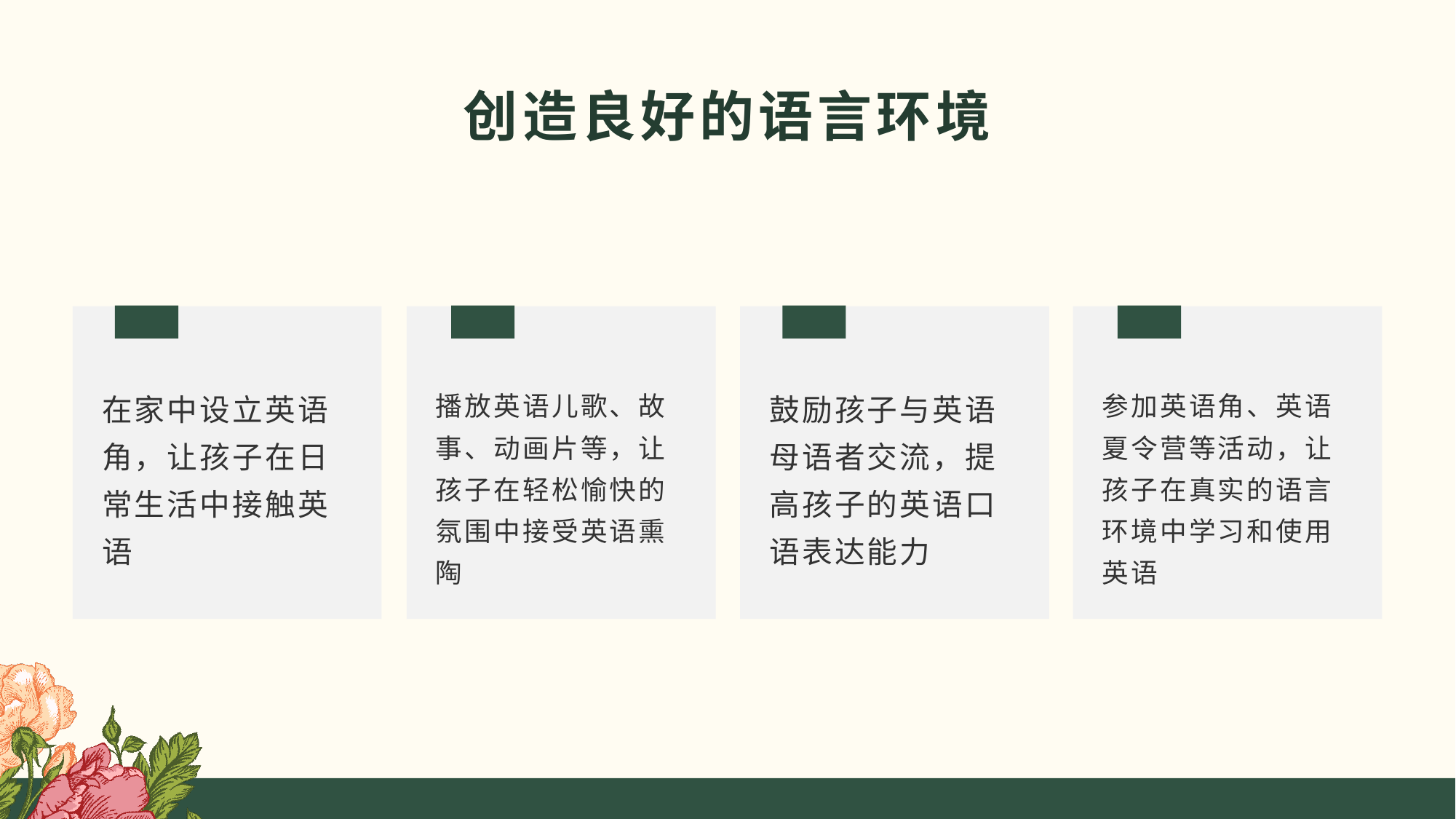

创造良好的语言环境

在家中设立英语角，让孩子在日常生活中接触英语
播放英语儿歌、故事、动画片等，让孩子在轻松愉快的氛围中接受英语熏陶
鼓励孩子与英语母语者交流，提高孩子的英语口语表达能力
参加英语角、英语夏令营等活动，让孩子在真实的语言环境中学习和使用英语